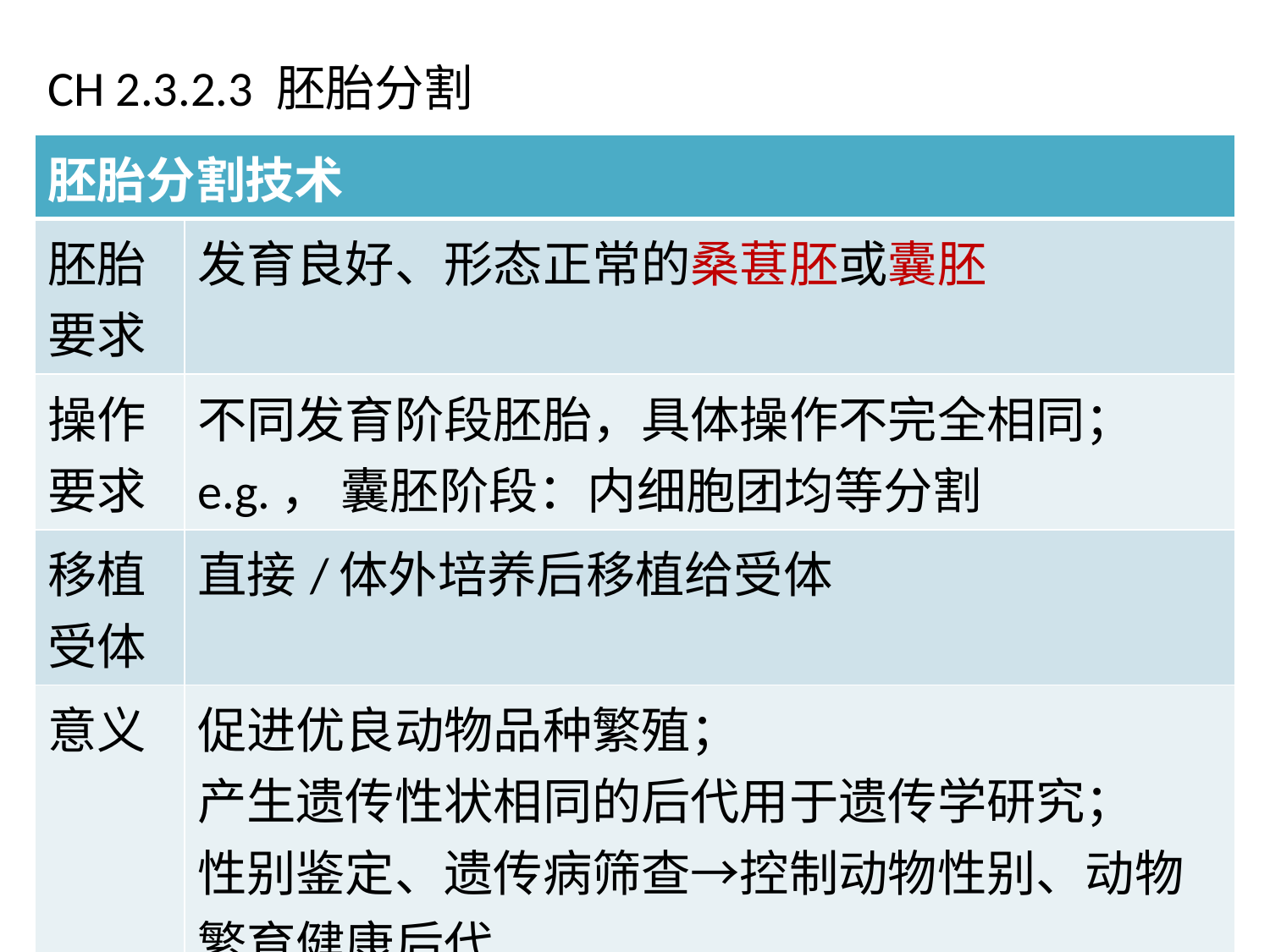

CH 2.3.2.3 胚胎分割
| 胚胎分割技术 |  |
| --- | --- |
| 胚胎要求 | 发育良好、形态正常的桑葚胚或囊胚 |
| 操作要求 | 不同发育阶段胚胎，具体操作不完全相同； e.g.， 囊胚阶段：内细胞团均等分割 |
| 移植受体 | 直接/体外培养后移植给受体 |
| 意义 | 促进优良动物品种繁殖； 产生遗传性状相同的后代用于遗传学研究； 性别鉴定、遗传病筛查→控制动物性别、动物繁育健康后代 |
53